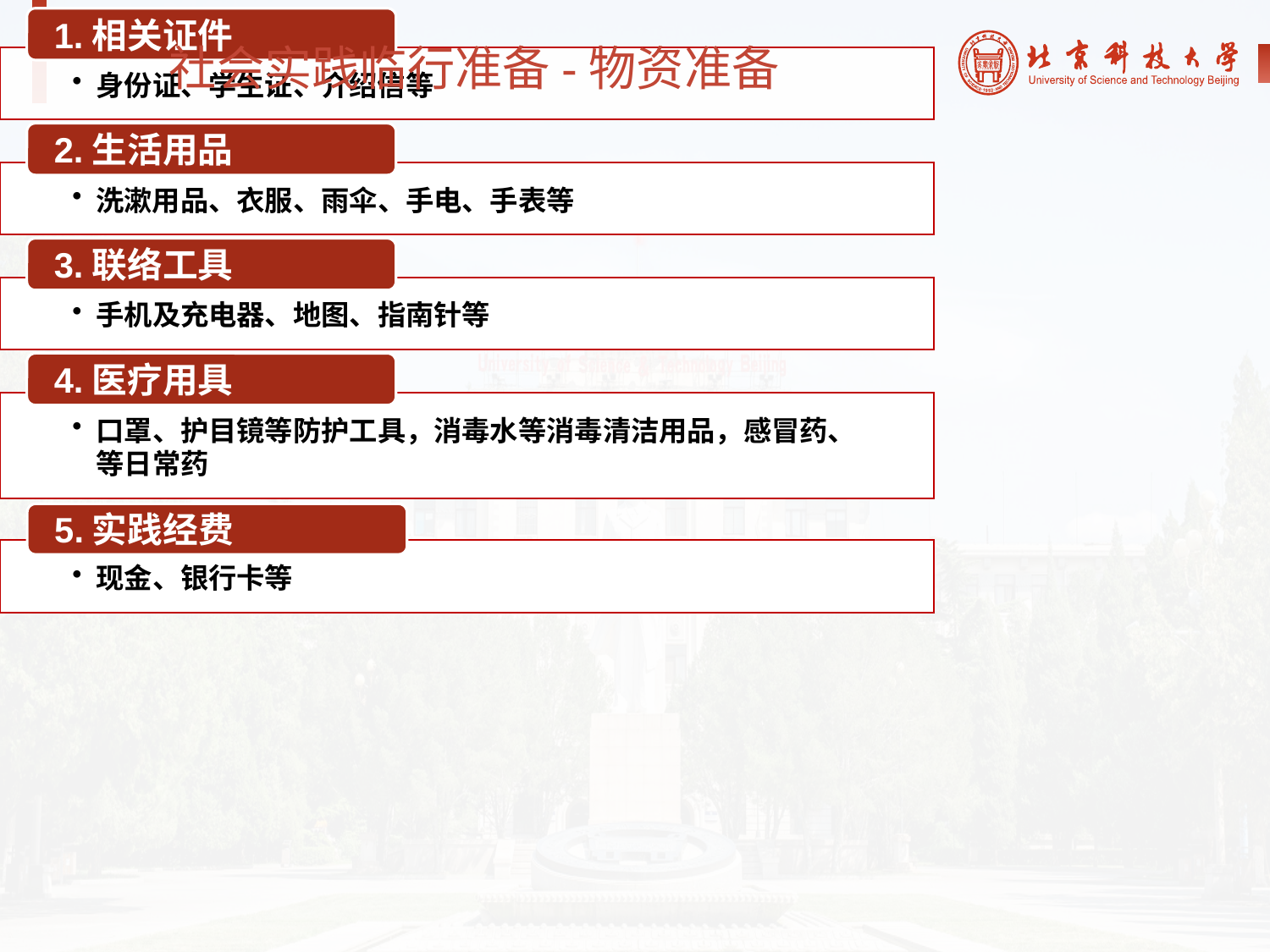

社会实践临行准备-物资准备
 物资准备：个人物品
身份证、学生证、介绍信等
1.相关证件
洗漱用品、衣服、雨伞、手电、手表等
2.生活用品
手机及充电器、地图、指南针等
3.联络工具
口罩、护目镜等防护工具，消毒水等消毒清洁用品，感冒药、等日常药
4.医疗用具
现金、银行卡等
5.实践经费